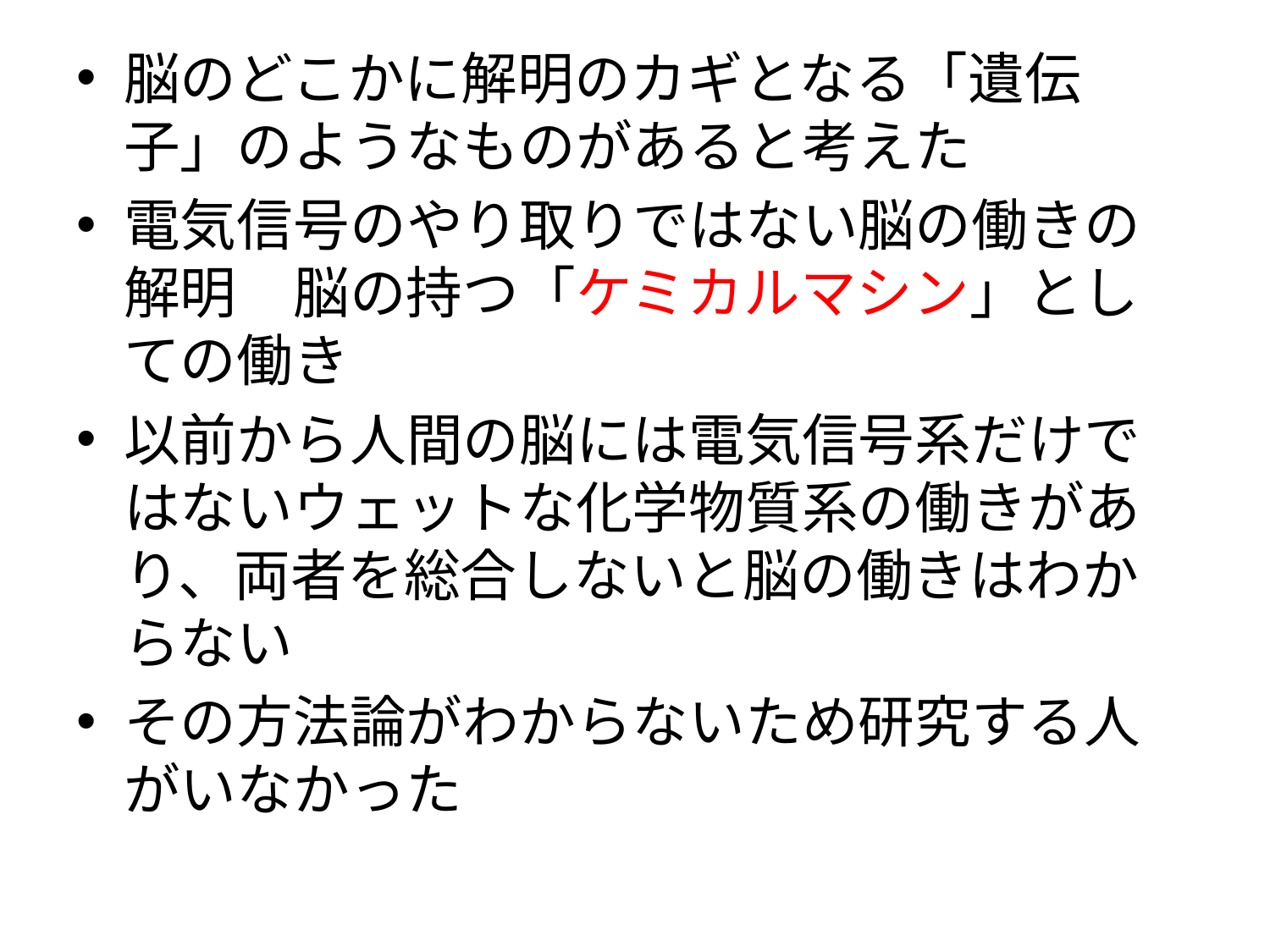

脳のどこかに解明のカギとなる「遺伝子」のようなものがあると考えた
電気信号のやり取りではない脳の働きの解明　脳の持つ「ケミカルマシン」としての働き
以前から人間の脳には電気信号系だけではないウェットな化学物質系の働きがあり、両者を総合しないと脳の働きはわからない
その方法論がわからないため研究する人がいなかった